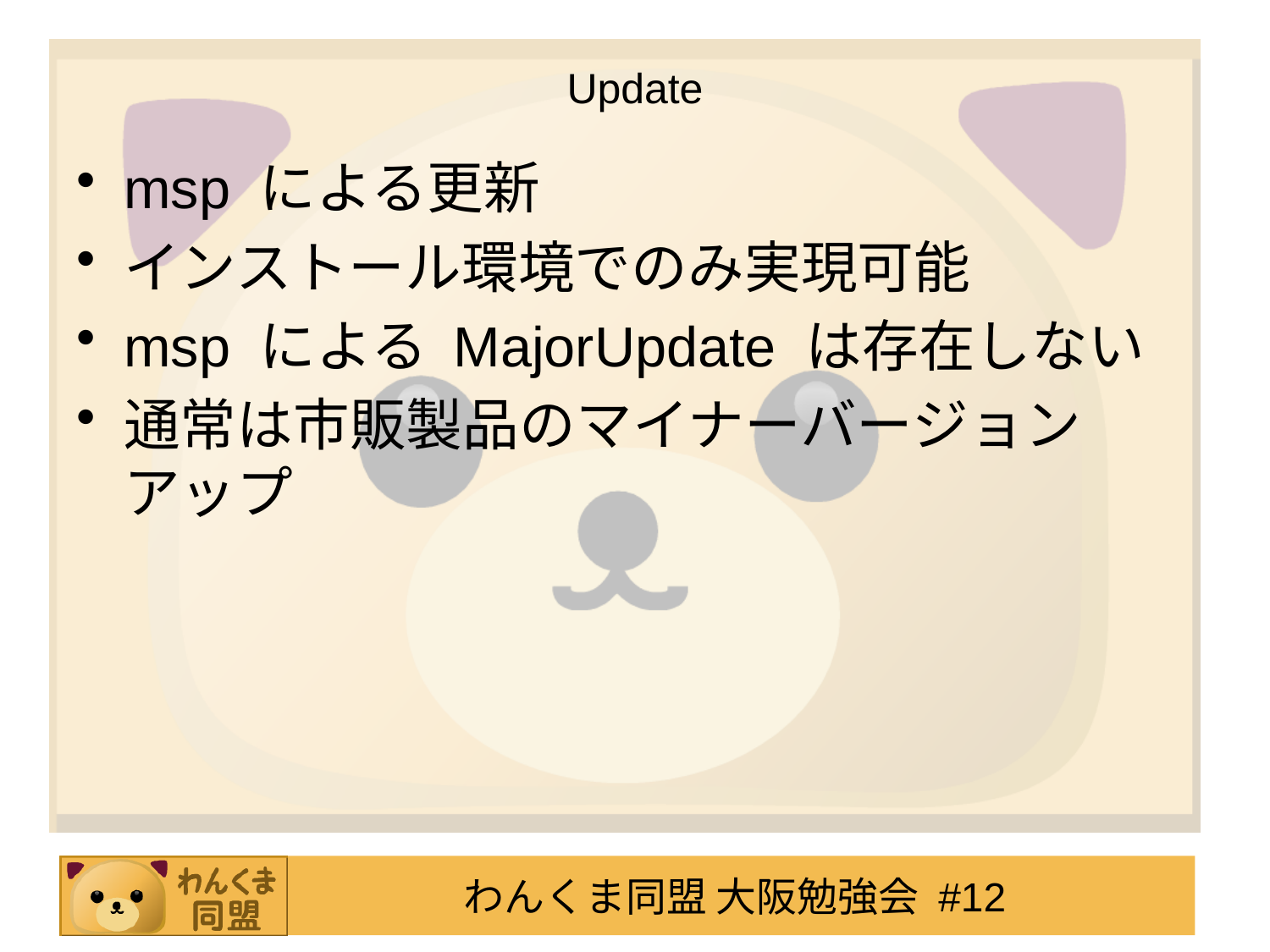

# Update
msp による更新
インストール環境でのみ実現可能
msp による MajorUpdate は存在しない
通常は市販製品のマイナーバージョンアップ